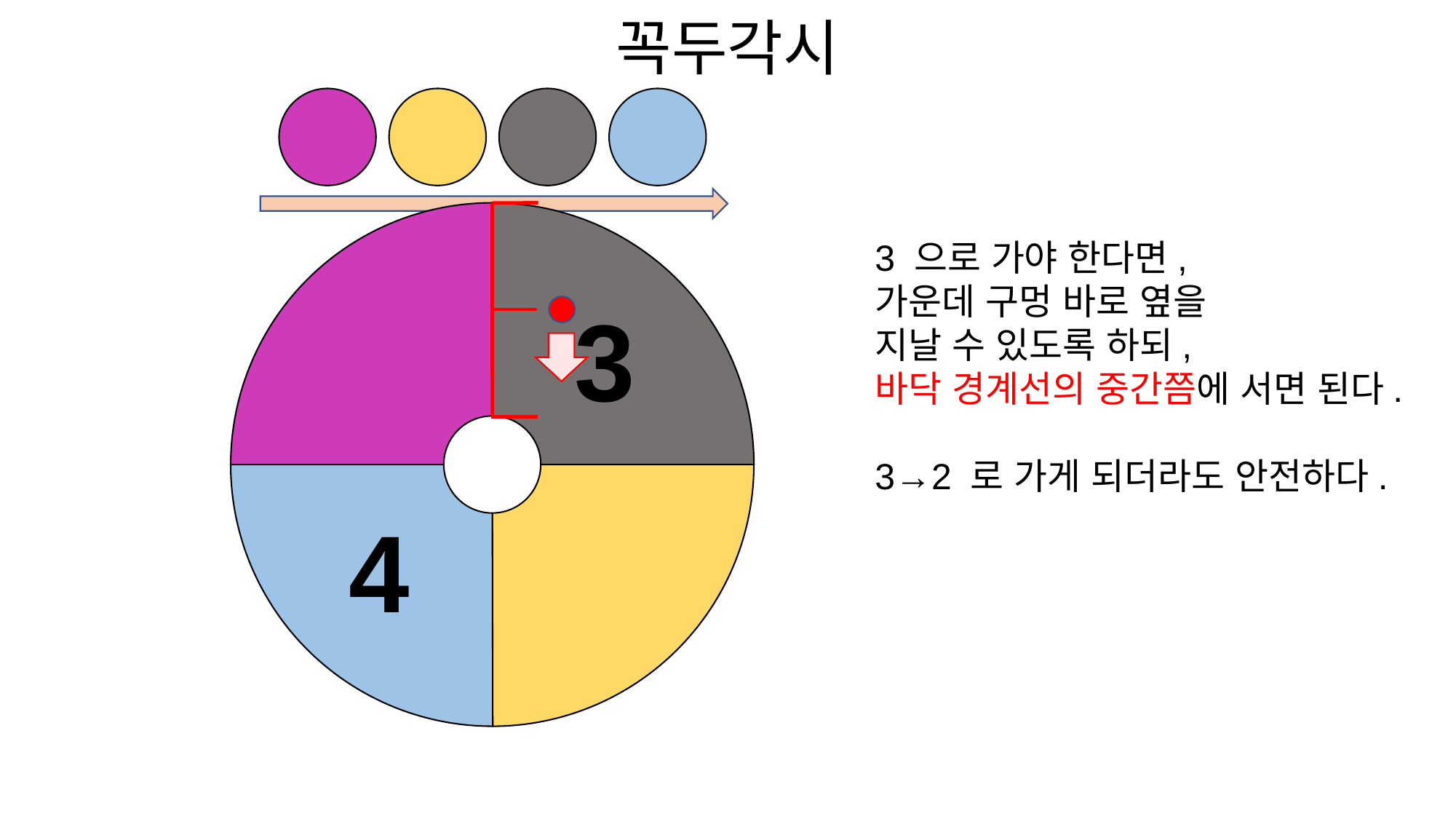

꼭두각시

3 으로 가야 한다면,
가운데 구멍 바로 옆을
지날 수 있도록 하되,
바닥 경계선의 중간쯤에 서면 된다.

3→2 로 가게 되더라도 안전하다.
3

4